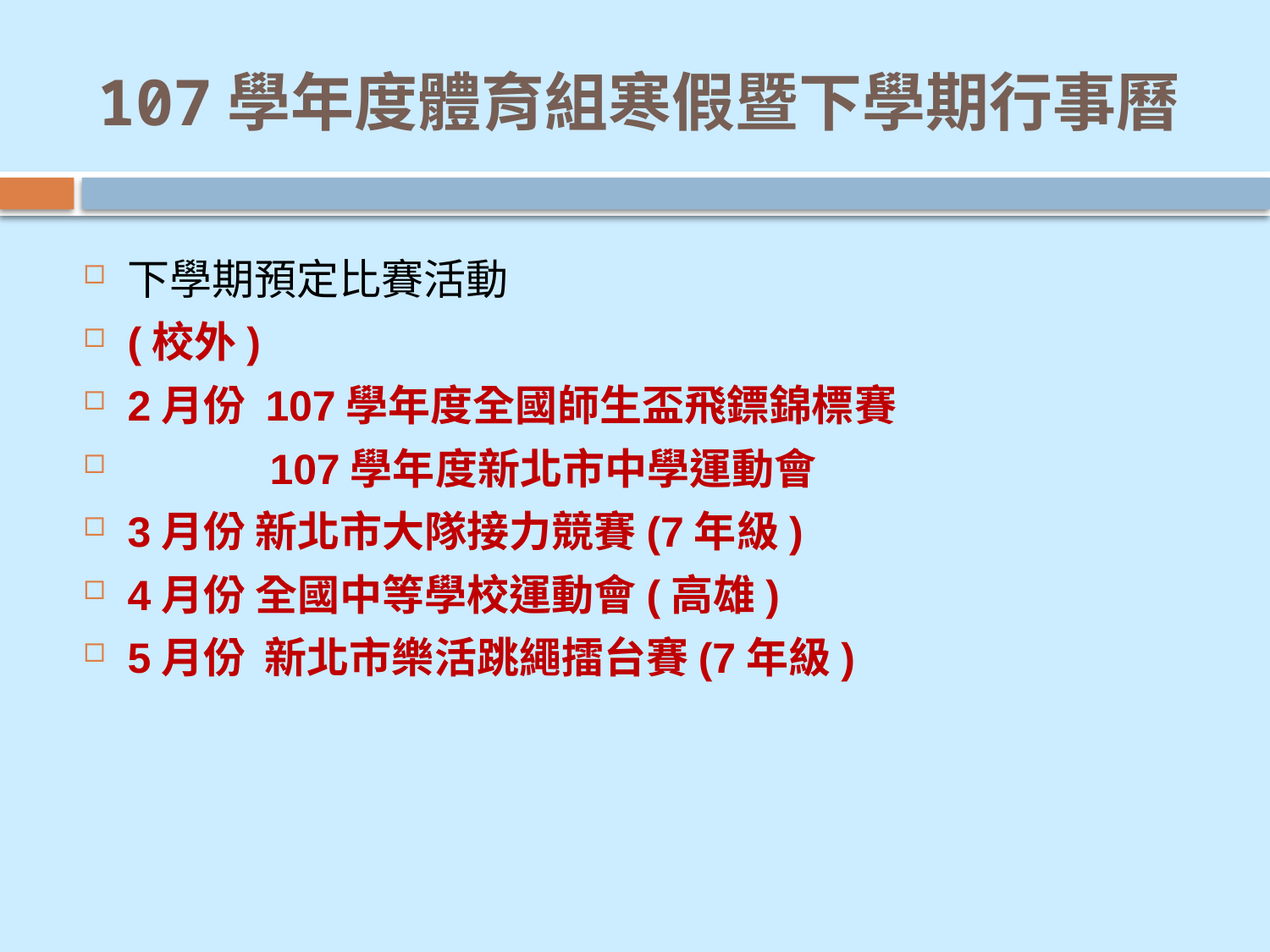

# 107學年度體育組寒假暨下學期行事曆
下學期預定比賽活動
(校外)
2月份 107學年度全國師生盃飛鏢錦標賽
            107學年度新北市中學運動會
3月份 新北市大隊接力競賽(7年級)
4月份 全國中等學校運動會(高雄)
5月份  新北市樂活跳繩擂台賽(7年級)